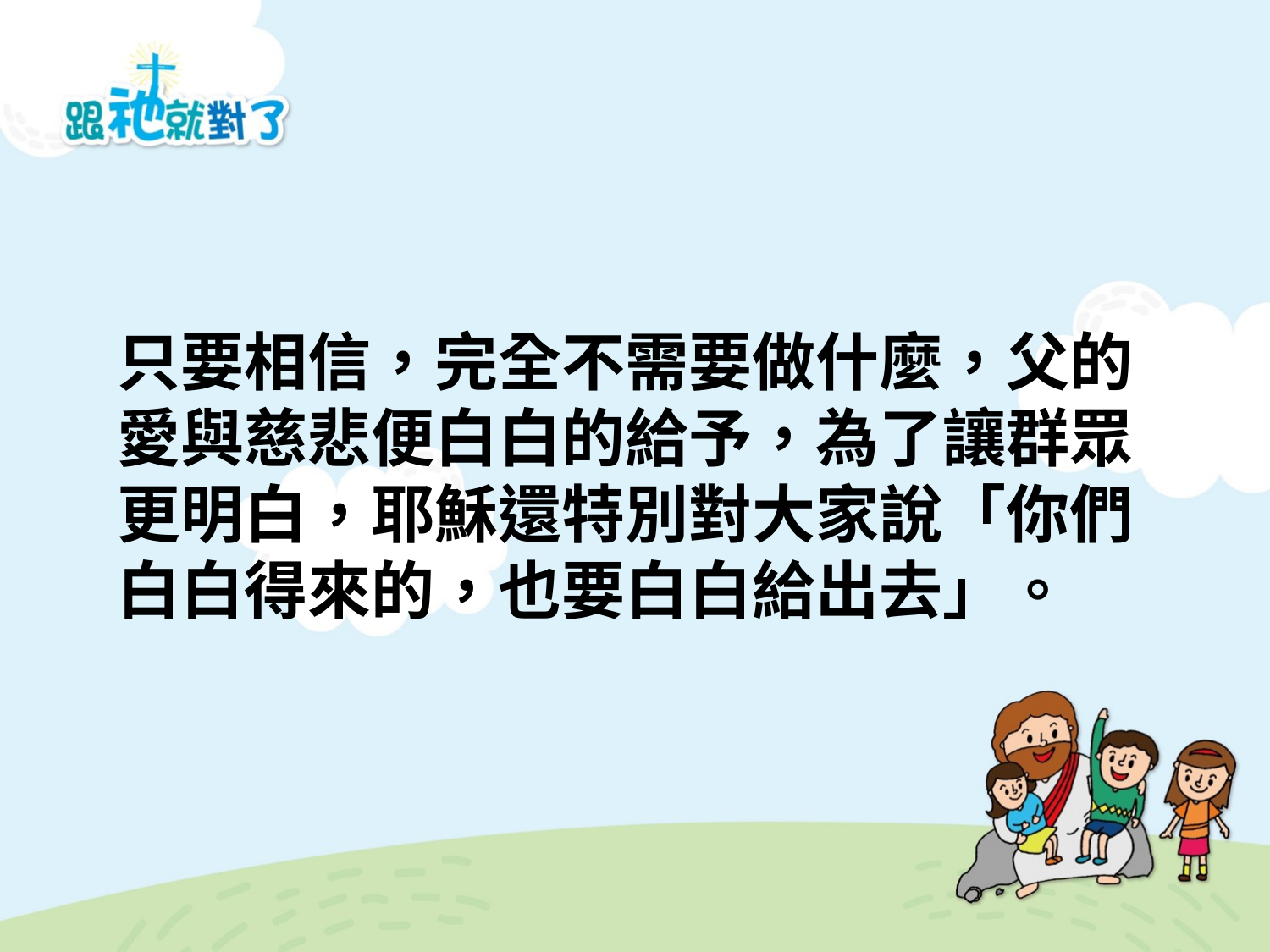

只要相信，完全不需要做什麼，父的愛與慈悲便白白的給予，為了讓群眾更明白，耶穌還特別對大家說「你們白白得來的，也要白白給出去」。